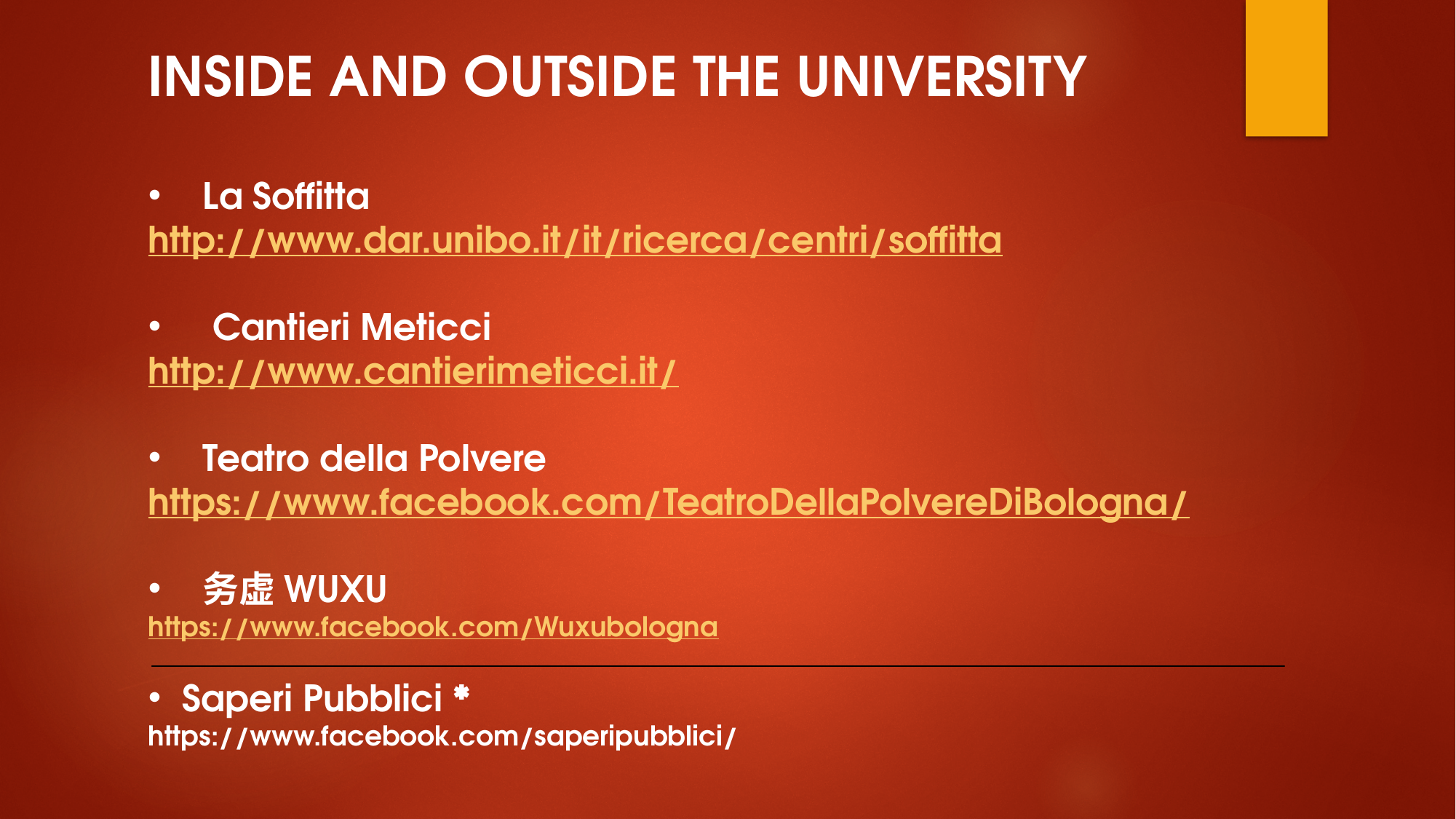

INSIDE AND OUTSIDE THE UNIVERSITY

La Soffitta
http://www.dar.unibo.it/it/ricerca/centri/soffitta

 Cantieri Meticci
http://www.cantierimeticci.it/

Teatro della Polvere
https://www.facebook.com/TeatroDellaPolvereDiBologna/

务虚WUXU
https://www.facebook.com/Wuxubologna

Saperi Pubblici *
https://www.facebook.com/saperipubblici/